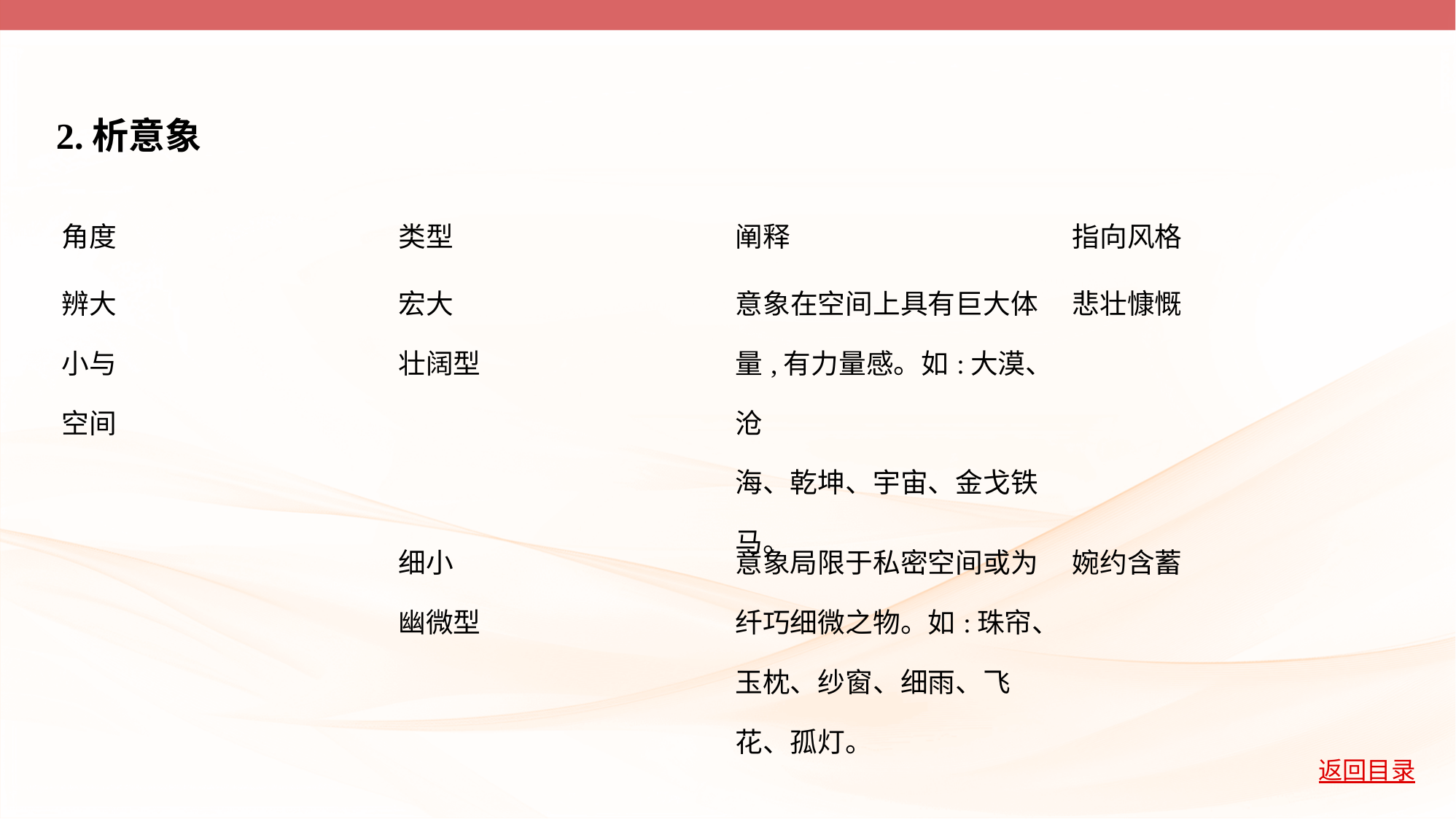

2.析意象
| 角度 | 类型 | 阐释 | 指向风格 |
| --- | --- | --- | --- |
| 辨大 小与 空间 | 宏大 壮阔型 | 意象在空间上具有巨大体 量,有力量感。如:大漠、沧 海、乾坤、宇宙、金戈铁 马。 | 悲壮慷慨 |
|  | 细小 幽微型 | 意象局限于私密空间或为 纤巧细微之物。如:珠帘、 玉枕、纱窗、细雨、飞 花、孤灯。 | 婉约含蓄 |